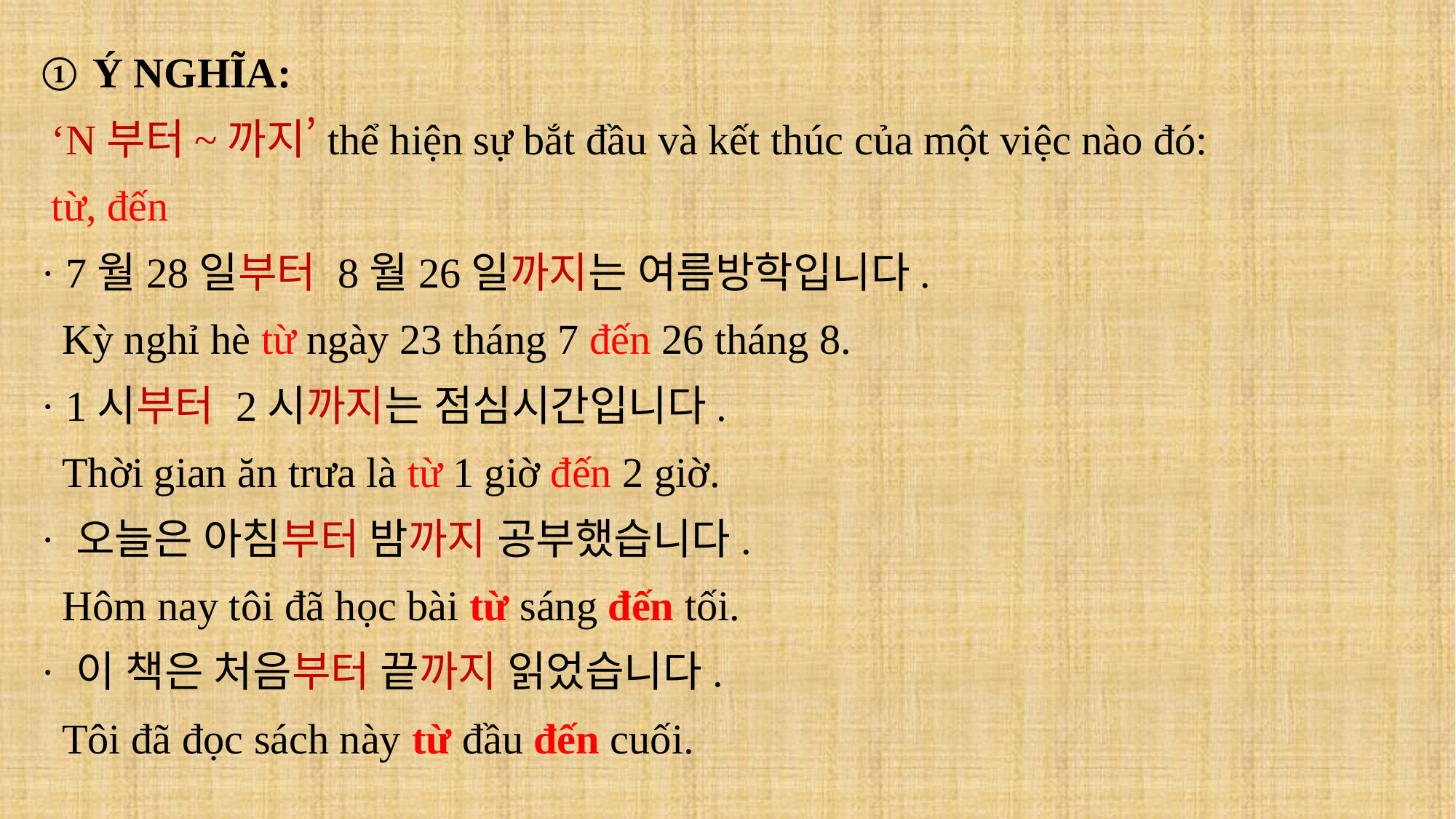

Ý NGHĨA:
 ‘N부터~까지’thể hiện sự bắt đầu và kết thúc của một việc nào đó:
 từ, đến
· 7월28일부터 8월26일까지는 여름방학입니다.
  Kỳ nghỉ hè từ ngày 23 tháng 7 đến 26 tháng 8.
· 1시부터 2시까지는 점심시간입니다.
  Thời gian ăn trưa là từ 1 giờ đến 2 giờ.
· 오늘은 아침부터 밤까지 공부했습니다.
  Hôm nay tôi đã học bài từ sáng đến tối.
· 이 책은 처음부터 끝까지 읽었습니다.
  Tôi đã đọc sách này từ đầu đến cuối.